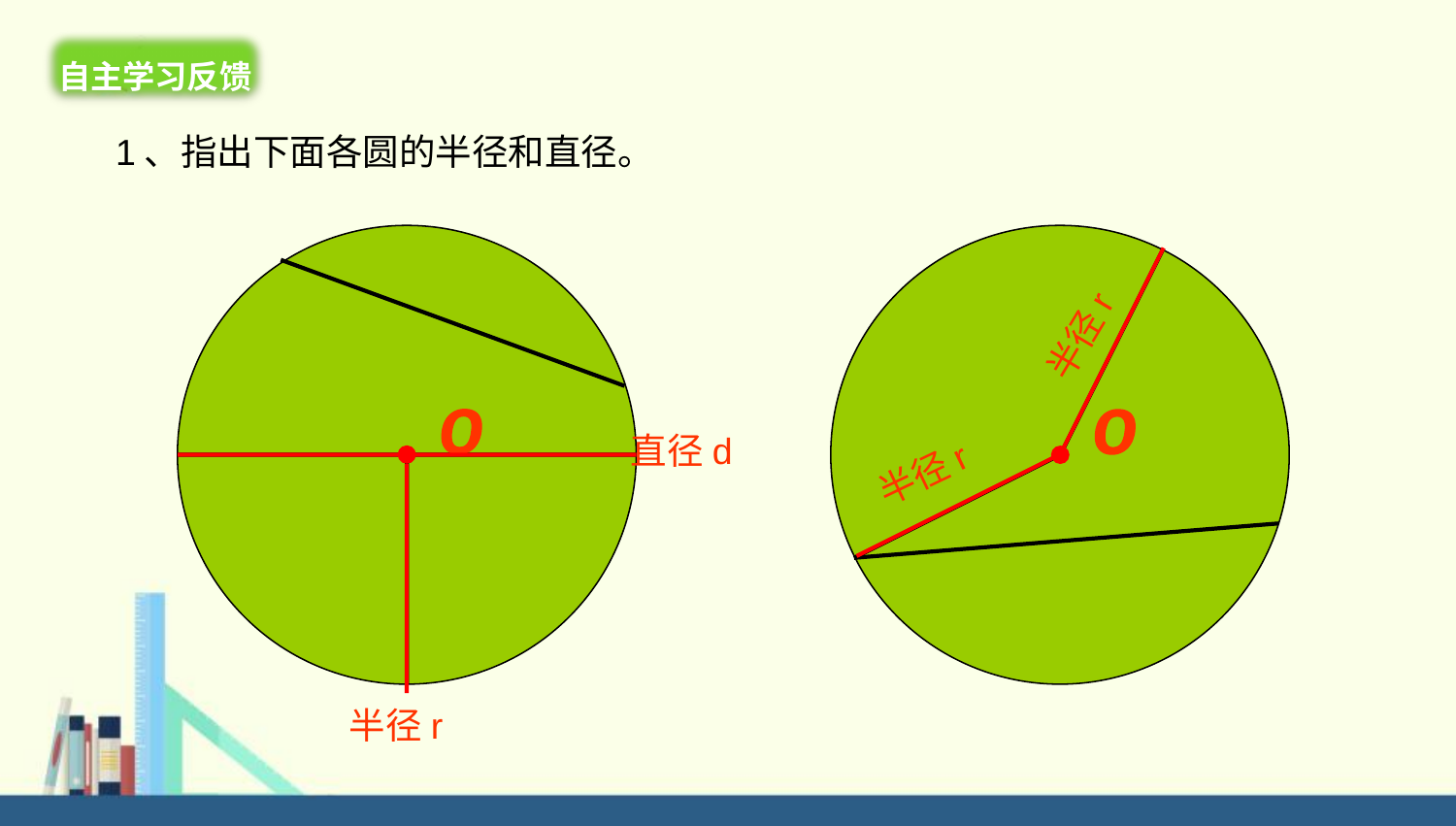

自主学习反馈
1、指出下面各圆的半径和直径。

半径r
o
o
直径d
半径r

半径r